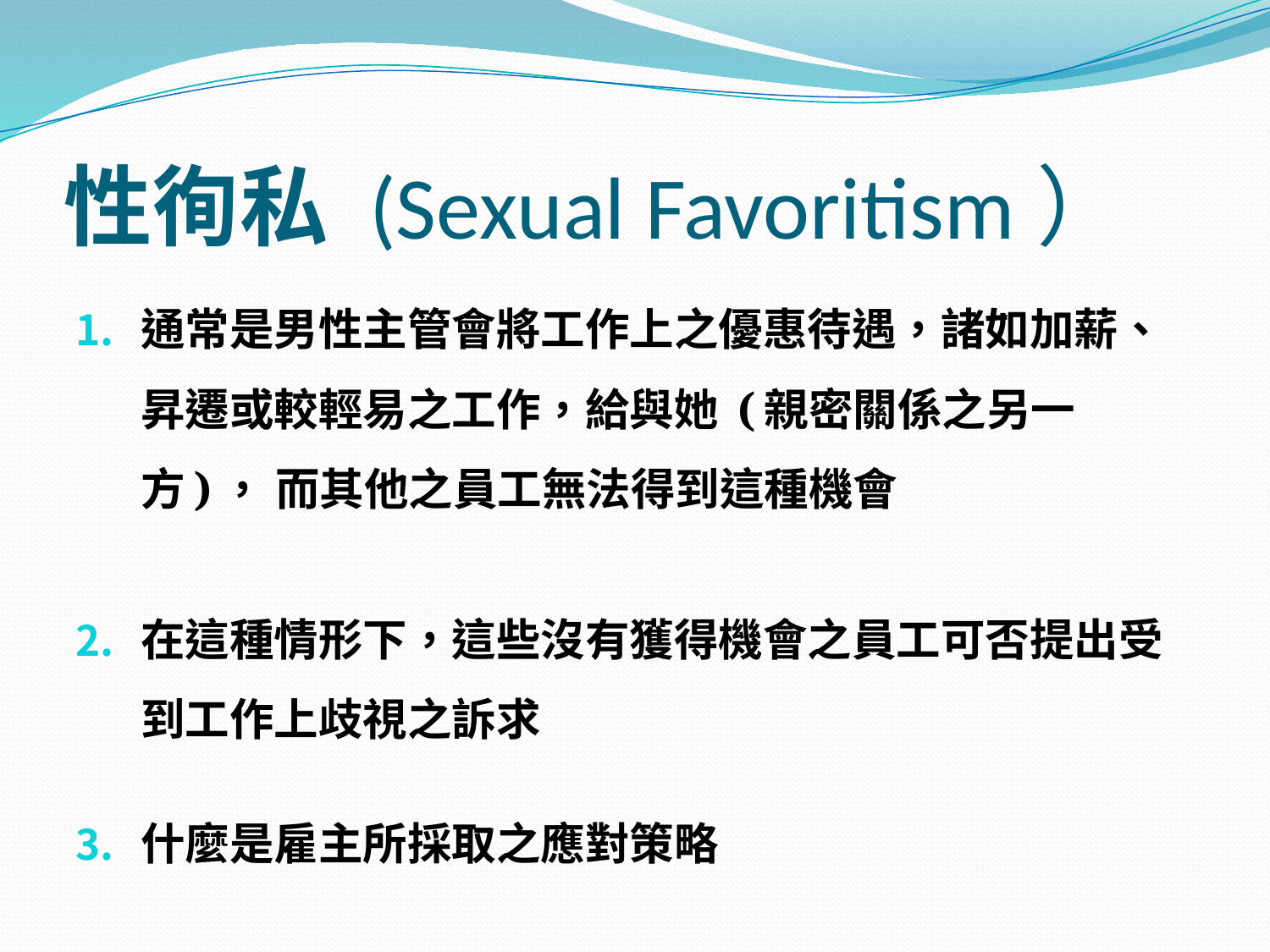

# 性徇私 (Sexual Favoritism）
通常是男性主管會將工作上之優惠待遇，諸如加薪、昇遷或較輕易之工作，給與她 (親密關係之另一方)， 而其他之員工無法得到這種機會

在這種情形下，這些沒有獲得機會之員工可否提出受到工作上歧視之訴求

什麼是雇主所採取之應對策略